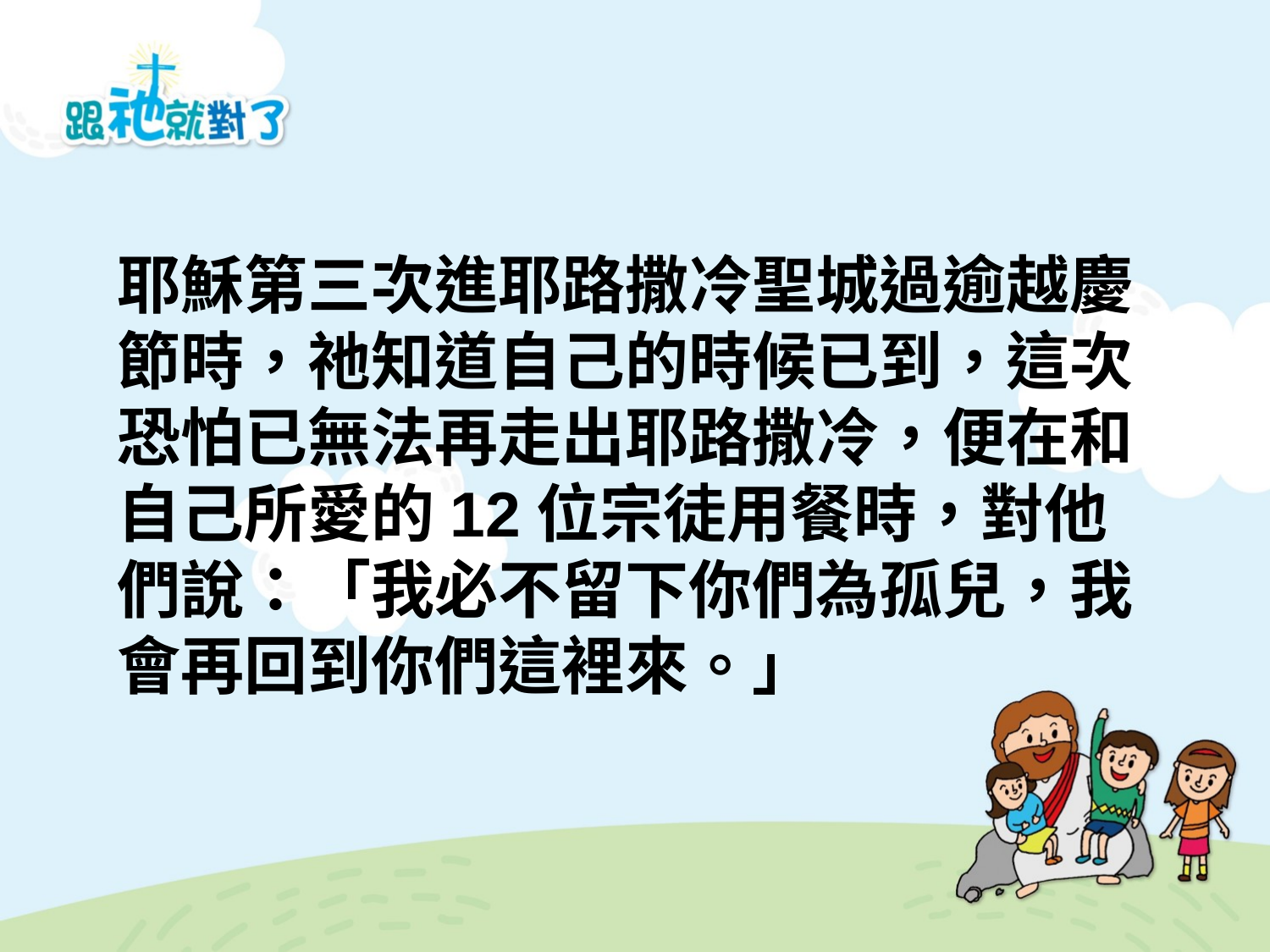

耶穌第三次進耶路撒冷聖城過逾越慶節時，祂知道自己的時候已到，這次恐怕已無法再走出耶路撒冷，便在和自己所愛的12位宗徒用餐時，對他們說：「我必不留下你們為孤兒，我會再回到你們這裡來。」